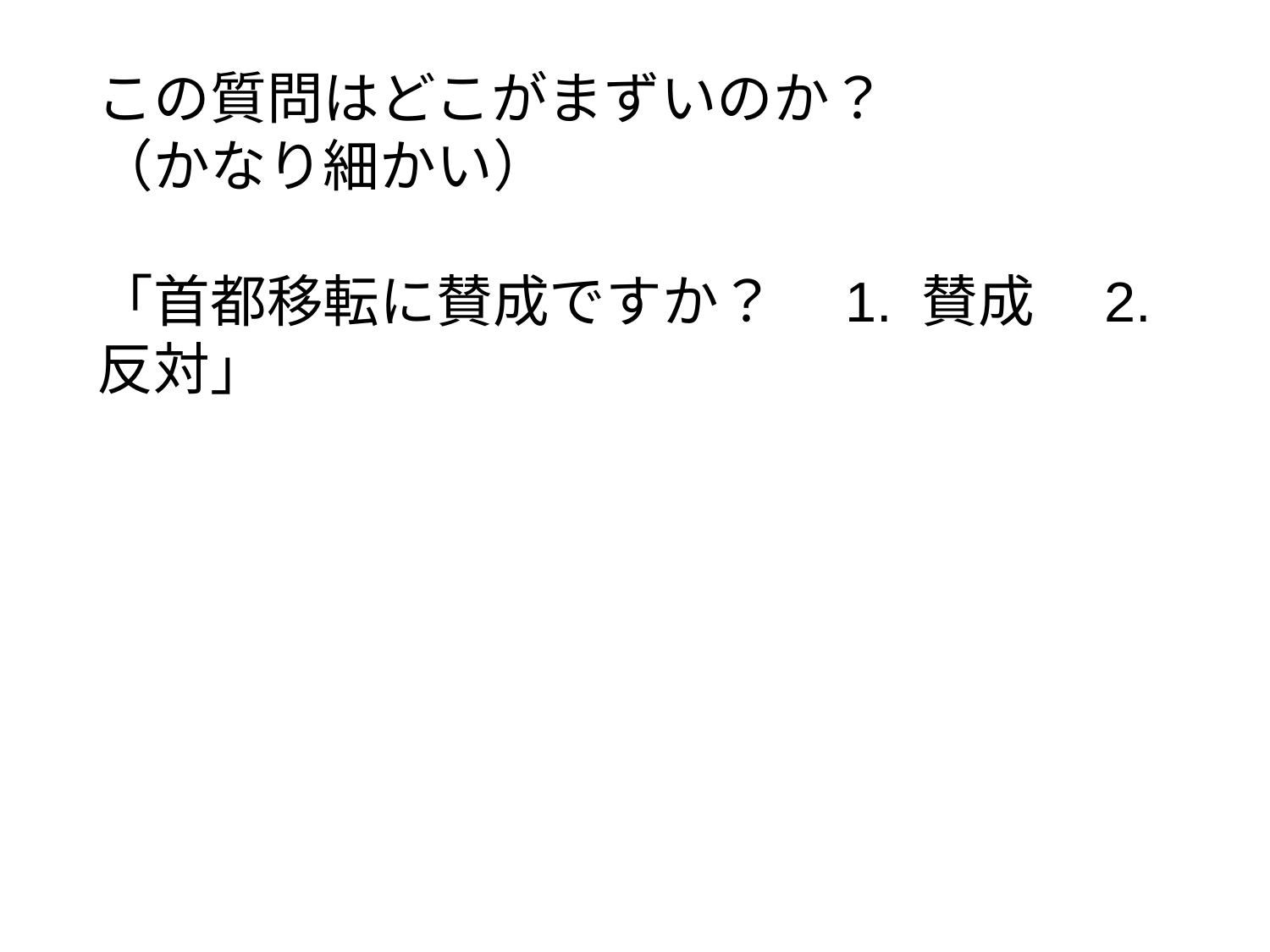

この質問はどこがまずいのか？
（かなり細かい）

「首都移転に賛成ですか？　1. 賛成　2. 反対」